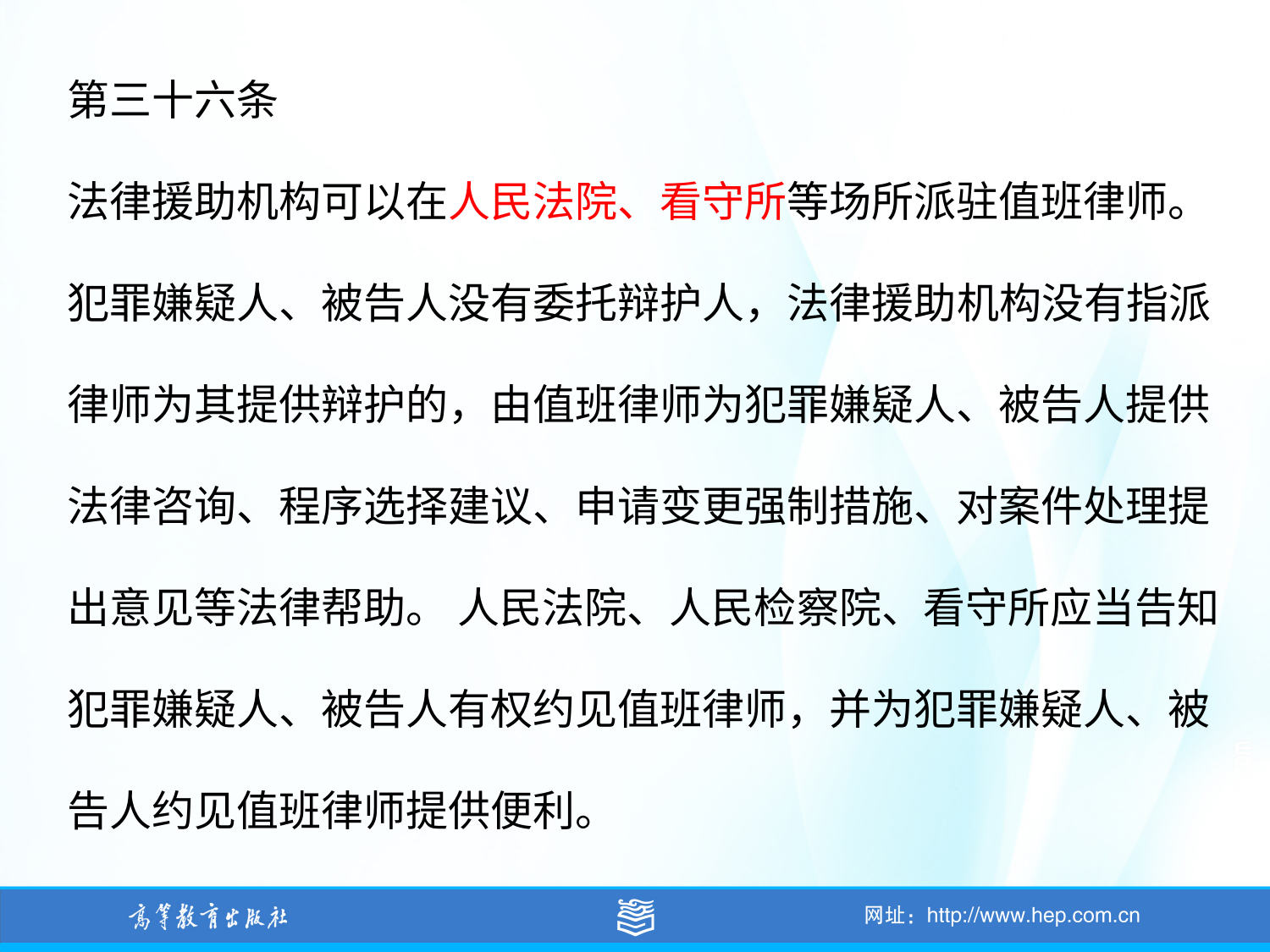

第三十六条
法律援助机构可以在人民法院、看守所等场所派驻值班律师。犯罪嫌疑人、被告人没有委托辩护人，法律援助机构没有指派律师为其提供辩护的，由值班律师为犯罪嫌疑人、被告人提供法律咨询、程序选择建议、申请变更强制措施、对案件处理提出意见等法律帮助。 人民法院、人民检察院、看守所应当告知犯罪嫌疑人、被告人有权约见值班律师，并为犯罪嫌疑人、被告人约见值班律师提供便利。